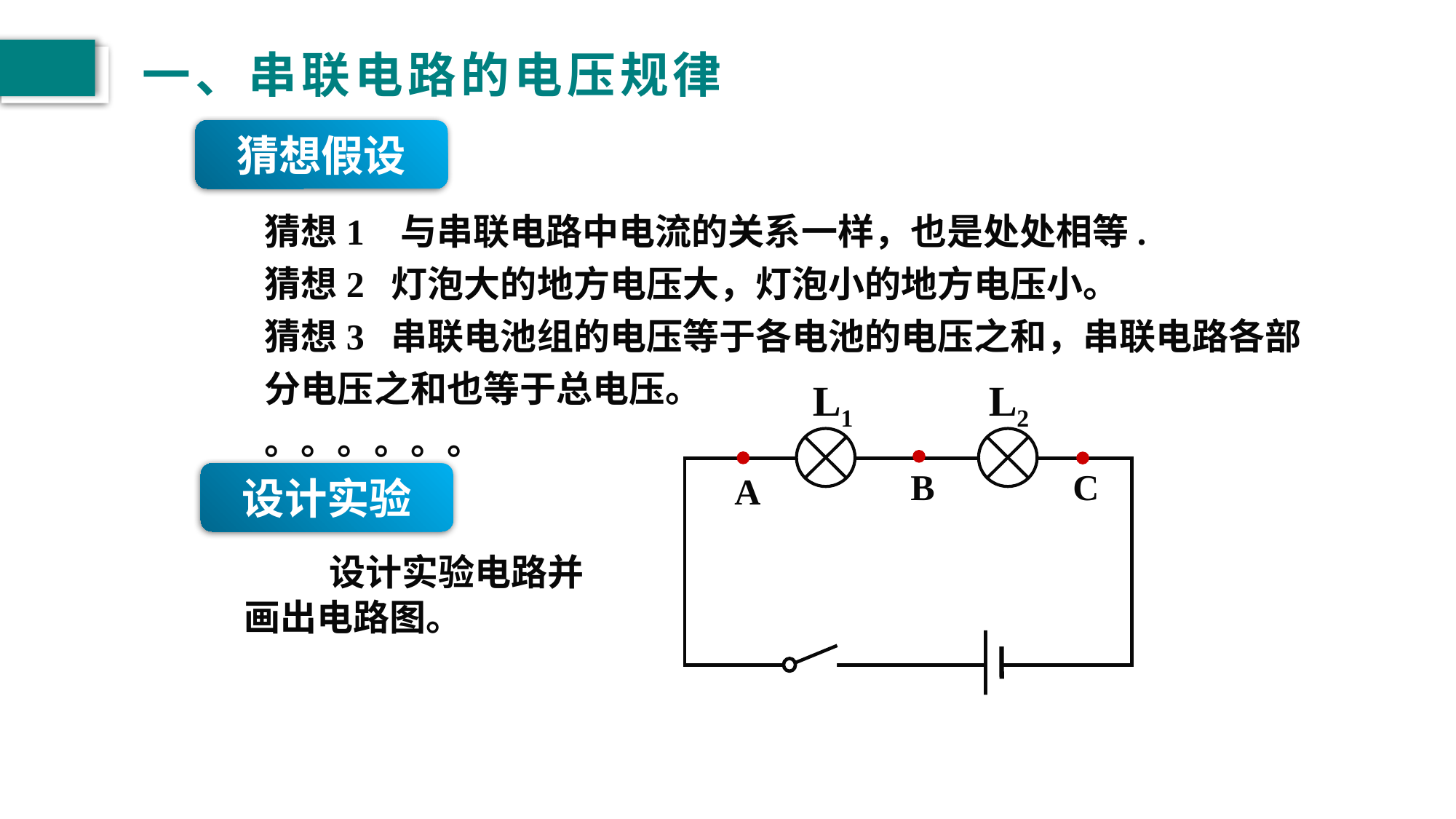

# 一、串联电路的电压规律
猜想假设
猜想1	  与串联电路中电流的关系一样，也是处处相等.
猜想2  灯泡大的地方电压大，灯泡小的地方电压小。
猜想3  串联电池组的电压等于各电池的电压之和，串联电路各部分电压之和也等于总电压。
。。。。。。
L1
L2

B
C
A

设计实验
　　设计实验电路并画出电路图。